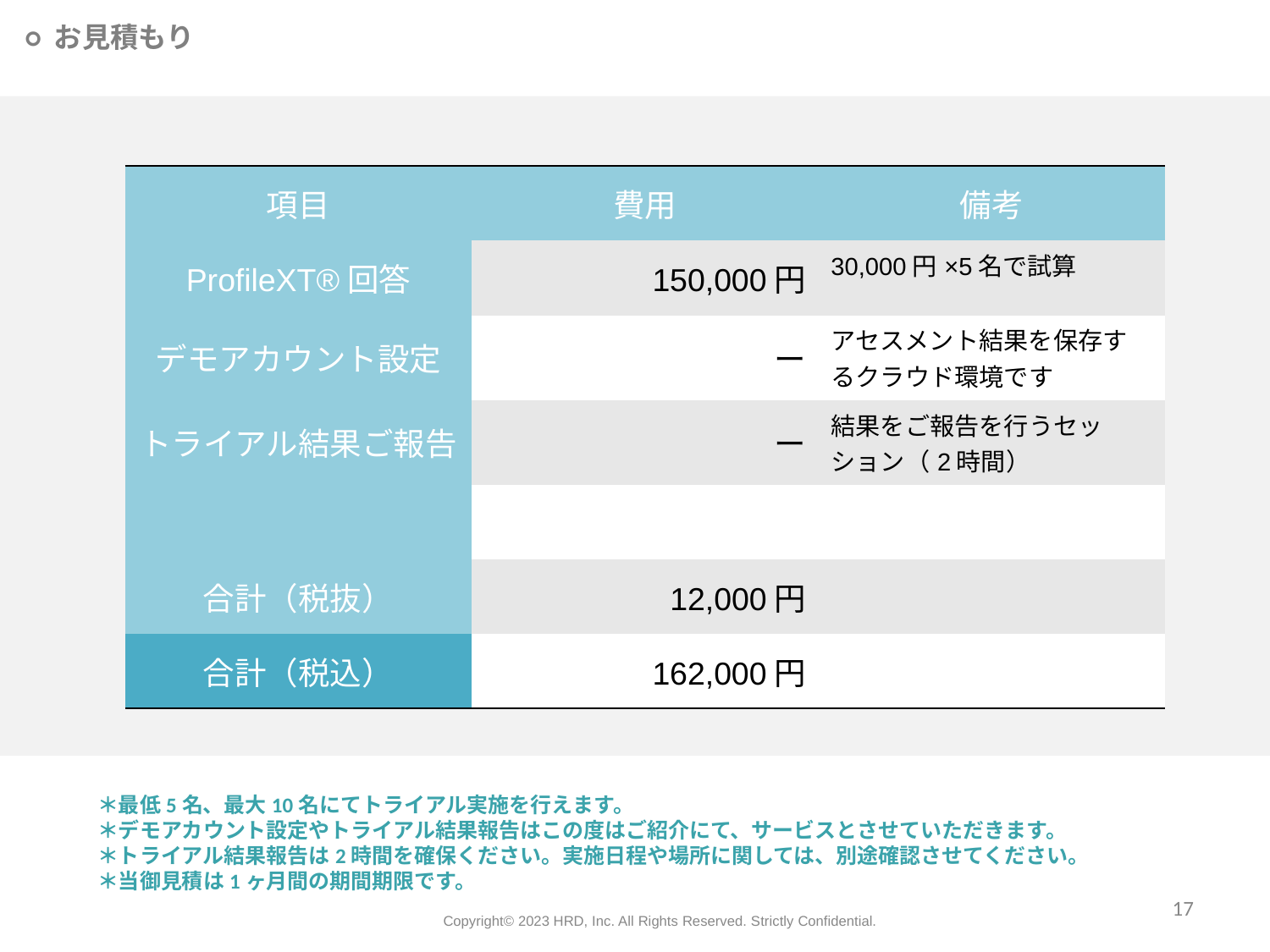

○ お見積もり

| 項目 | 費用 | 備考 |
| --- | --- | --- |
| ProfileXT®回答 | 150,000円 | 30,000円×5名で試算 |
| デモアカウント設定 | ー | アセスメント結果を保存するクラウド環境です |
| トライアル結果ご報告 | ー | 結果をご報告を行うセッション（2時間） |
|  |  |  |
| 合計（税抜） | 12,000円 |  |
| 合計（税込） | 162,000円 |  |
＊最低5名、最大10名にてトライアル実施を行えます。
＊デモアカウント設定やトライアル結果報告はこの度はご紹介にて、サービスとさせていただきます。
＊トライアル結果報告は2時間を確保ください。実施日程や場所に関しては、別途確認させてください。
＊当御見積は1ヶ月間の期間期限です。

17
Copyright©️ 2023 HRD, Inc. All Rights Reserved. Strictly Confidential.